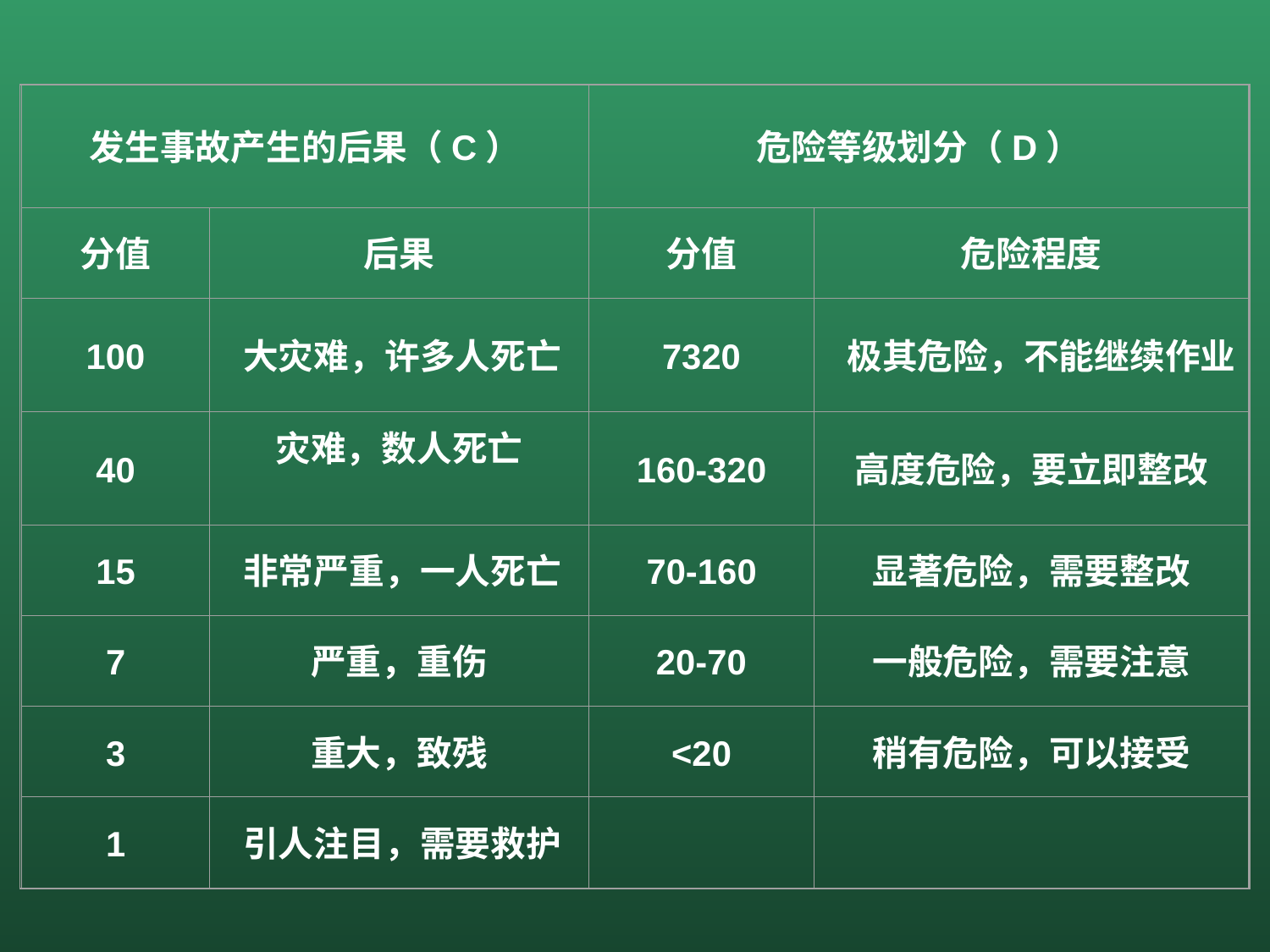

发生事故产生的后果（C）

危险等级划分（D）

分值

后果

分值

危险程度

100

大灾难，许多人死亡

7320

极其危险，不能继续作业

40

灾难，数人死亡

160-320

高度危险，要立即整改

15

非常严重，一人死亡

70-160

显著危险，需要整改

7

严重，重伤

20-70

一般危险，需要注意

3

重大，致残

<20

稍有危险，可以接受

1

引人注目，需要救护